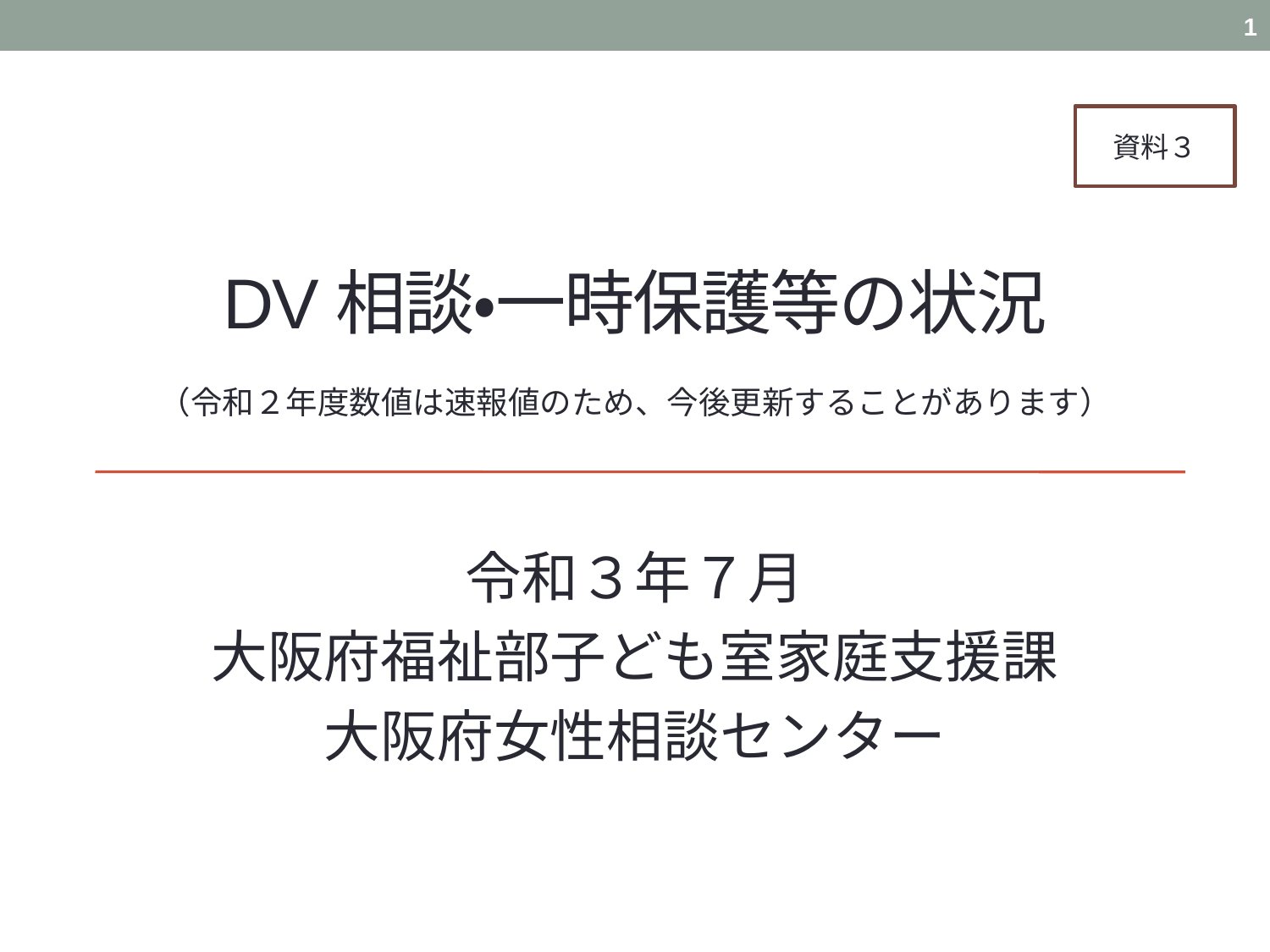

1
資料３
# DV相談・一時保護等の状況
（令和２年度数値は速報値のため、今後更新することがあります）
令和３年７月
大阪府福祉部子ども室家庭支援課
大阪府女性相談センター